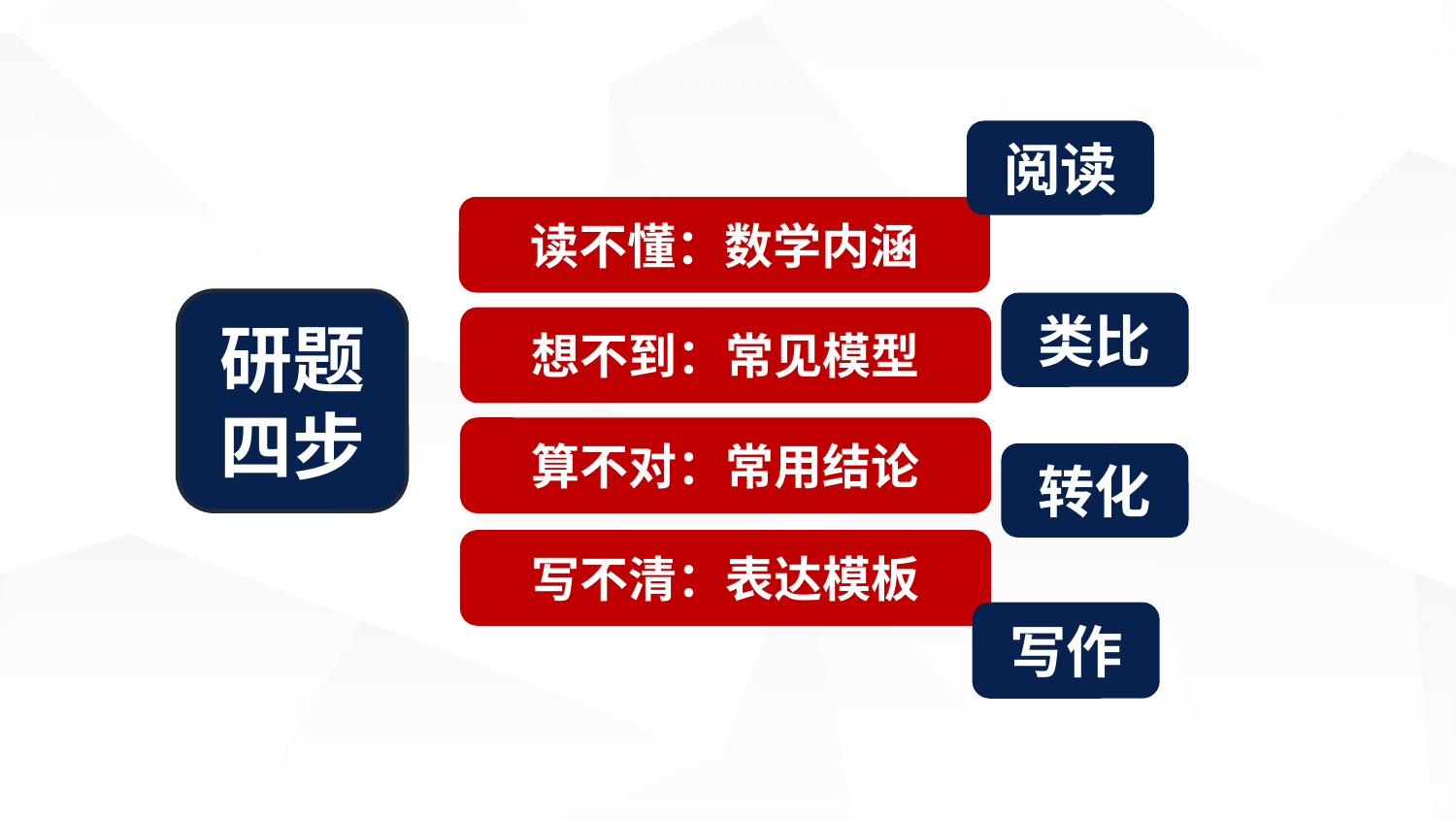

阅读
读不懂：数学内涵
研题
四步
类比
想不到：常见模型
算不对：常用结论
转化
写不清：表达模板
写作